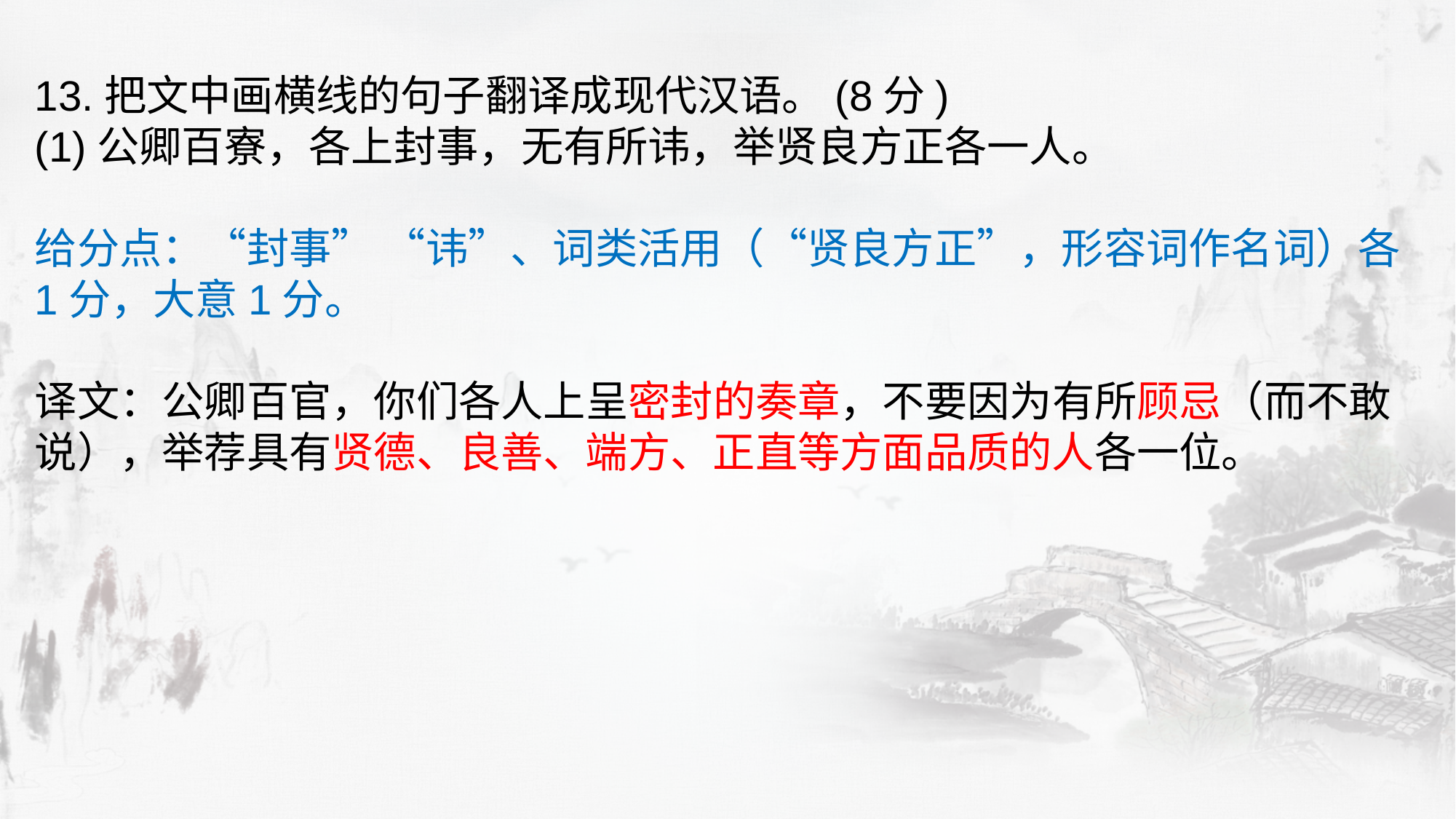

13.把文中画横线的句子翻译成现代汉语。(8分)
(1)公卿百寮，各上封事，无有所讳，举贤良方正各一人。

给分点：“封事” “讳”、词类活用（“贤良方正”，形容词作名词）各1分，大意1分。

译文：公卿百官，你们各人上呈密封的奏章，不要因为有所顾忌（而不敢说），举荐具有贤德、良善、端方、正直等方面品质的人各一位。